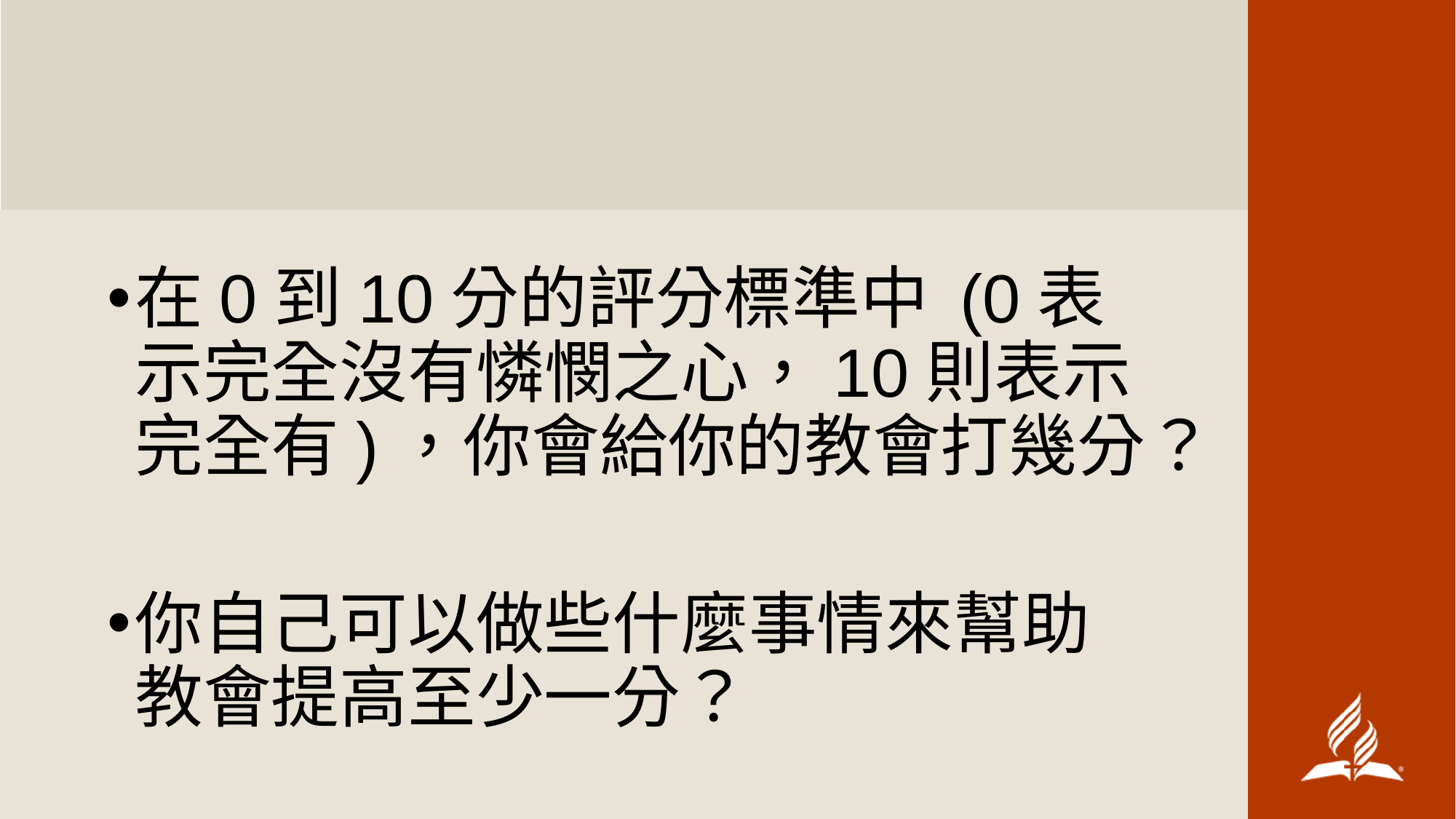

在0到10分的評分標準中 (0表示完全沒有憐憫之心，10則表示完全有)，你會給你的教會打幾分？

你自己可以做些什麼事情來幫助教會提高至少一分？